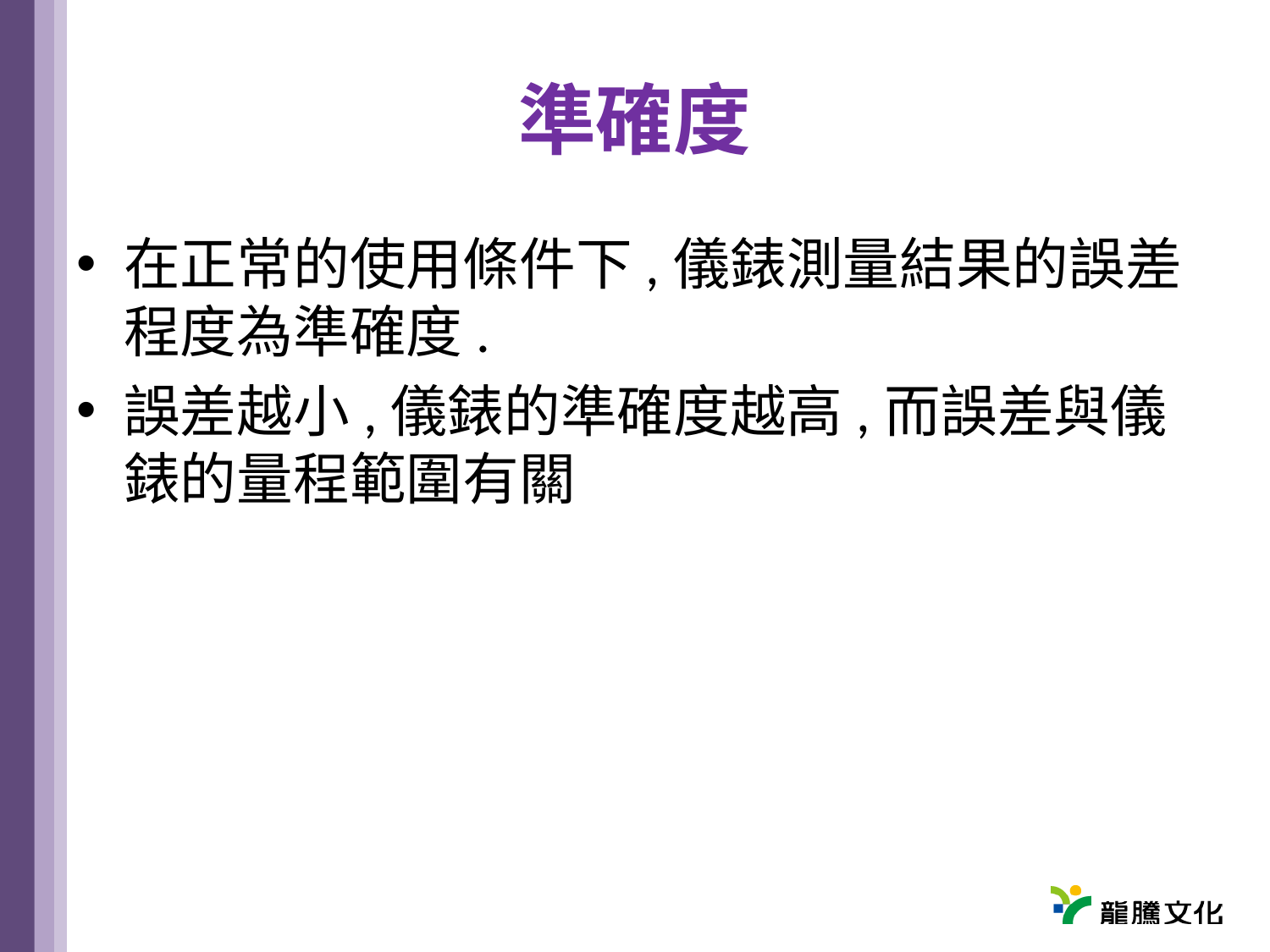

# 準確度
在正常的使用條件下,儀錶測量結果的誤差程度為準確度.
誤差越小,儀錶的準確度越高,而誤差與儀錶的量程範圍有關